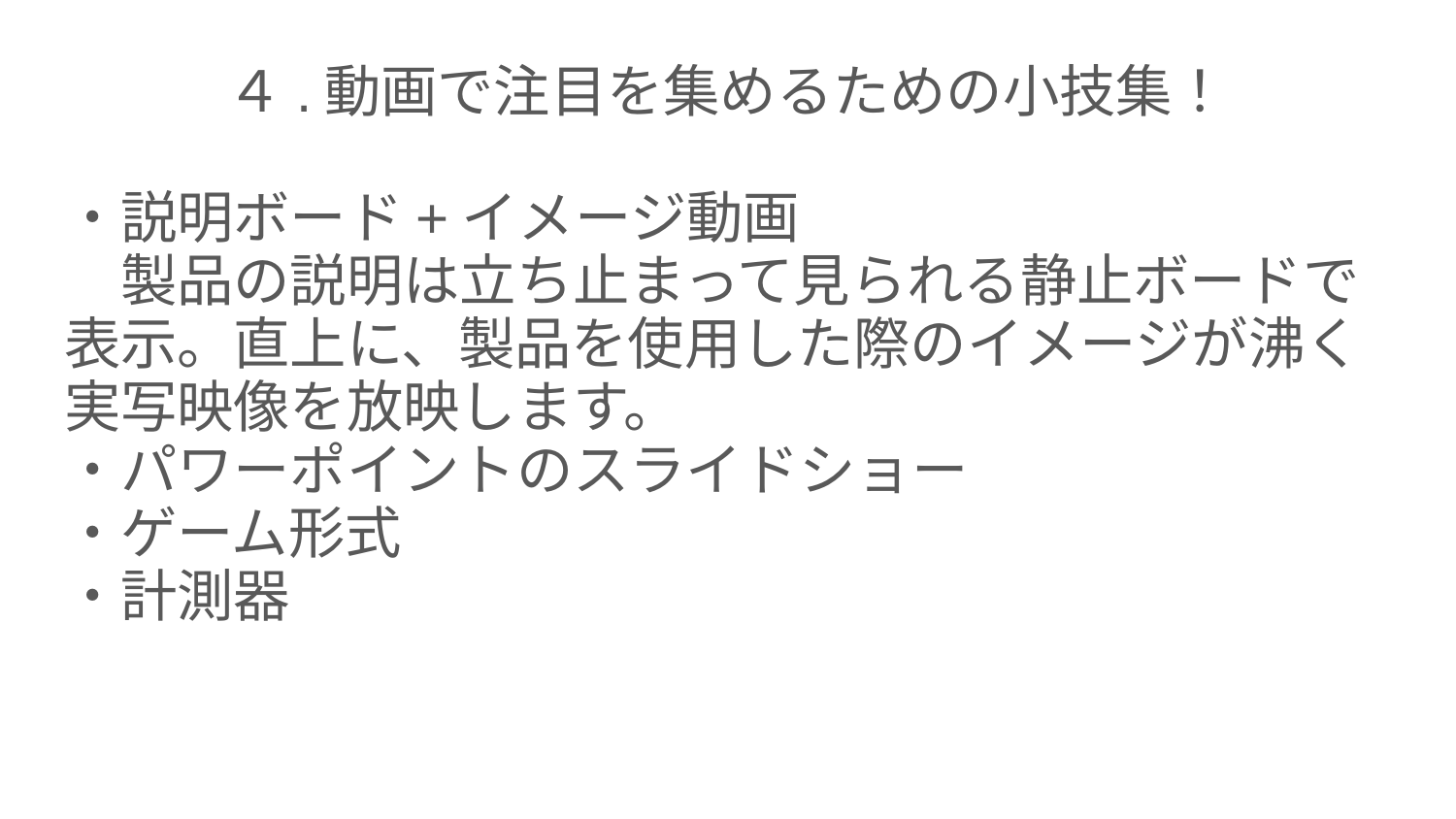

４.動画で注目を集めるための小技集！

・説明ボード+イメージ動画
　製品の説明は立ち止まって見られる静止ボードで表示。直上に、製品を使用した際のイメージが沸く実写映像を放映します。
・パワーポイントのスライドショー
・ゲーム形式
・計測器